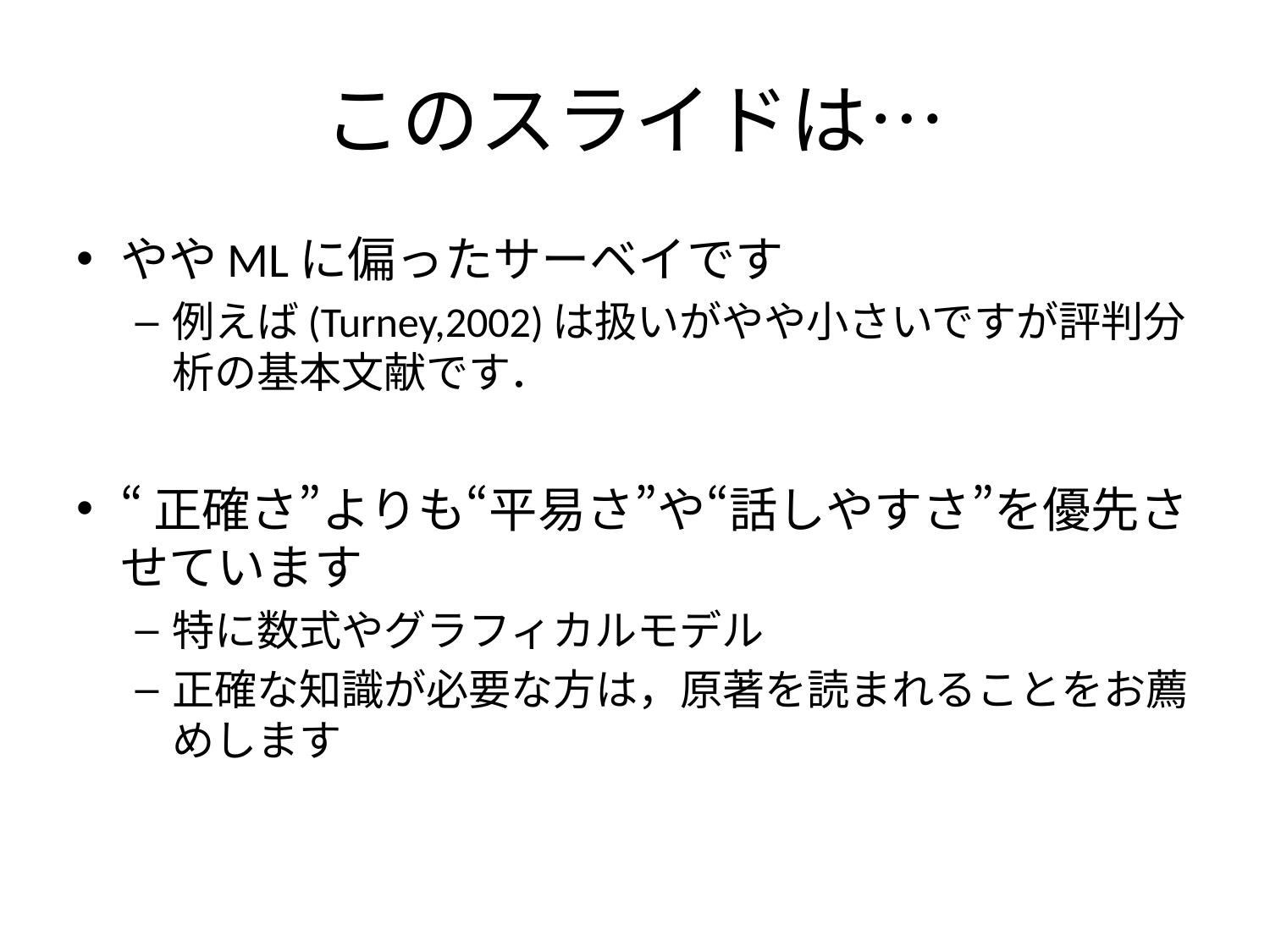

# このスライドは…
ややMLに偏ったサーベイです
例えば(Turney,2002)は扱いがやや小さいですが評判分析の基本文献です．

“正確さ”よりも“平易さ”や“話しやすさ”を優先させています
特に数式やグラフィカルモデル
正確な知識が必要な方は，原著を読まれることをお薦めします